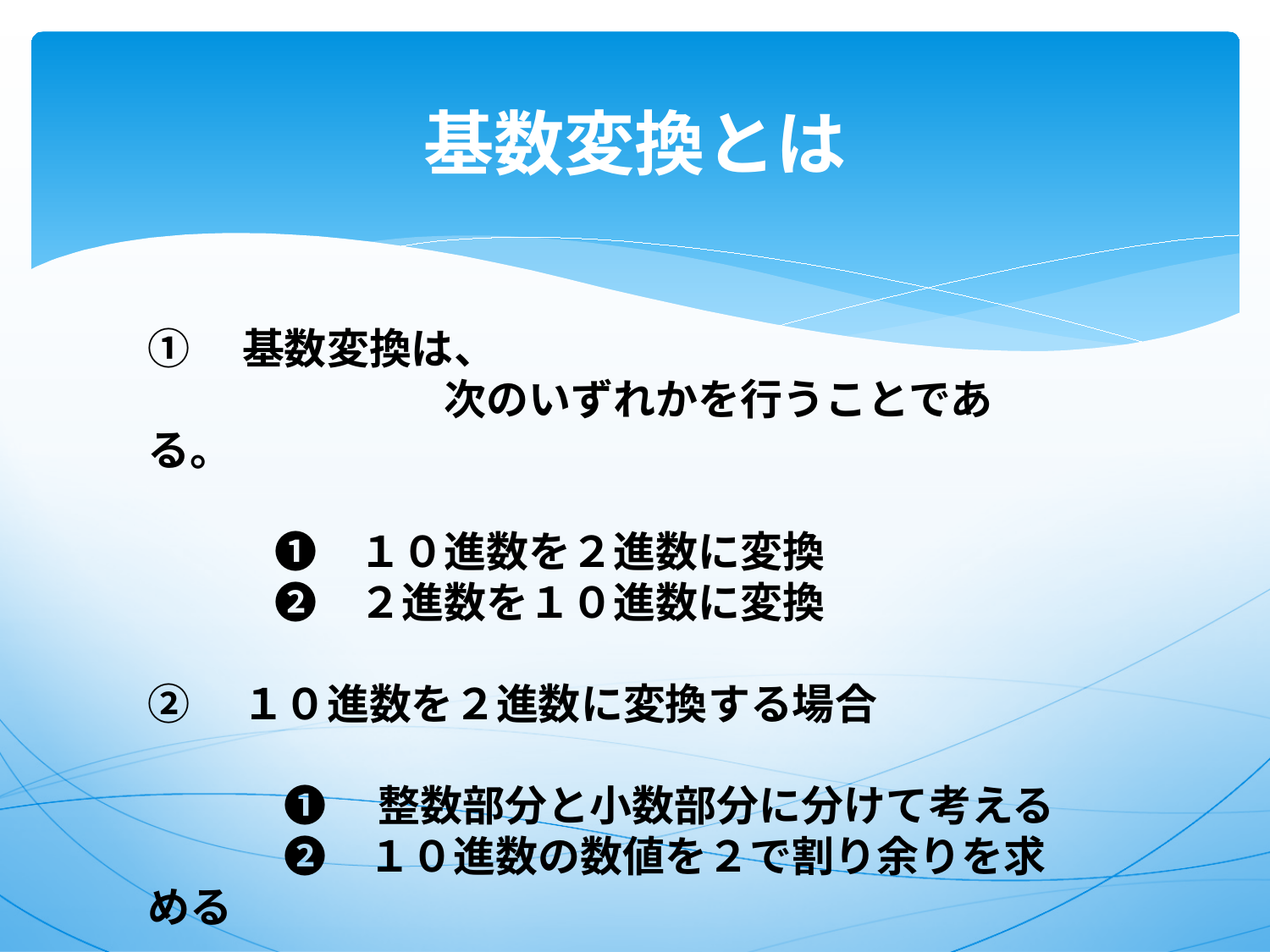

# 基数変換とは
①　基数変換は、
　　　　　　　次のいずれかを行うことである。

　　　❶　１０進数を２進数に変換
　　　❷　２進数を１０進数に変換

②　１０進数を２進数に変換する場合

　　　 ❶ 　整数部分と小数部分に分けて考える
　　　 ❷　１０進数の数値を２で割り余りを求める